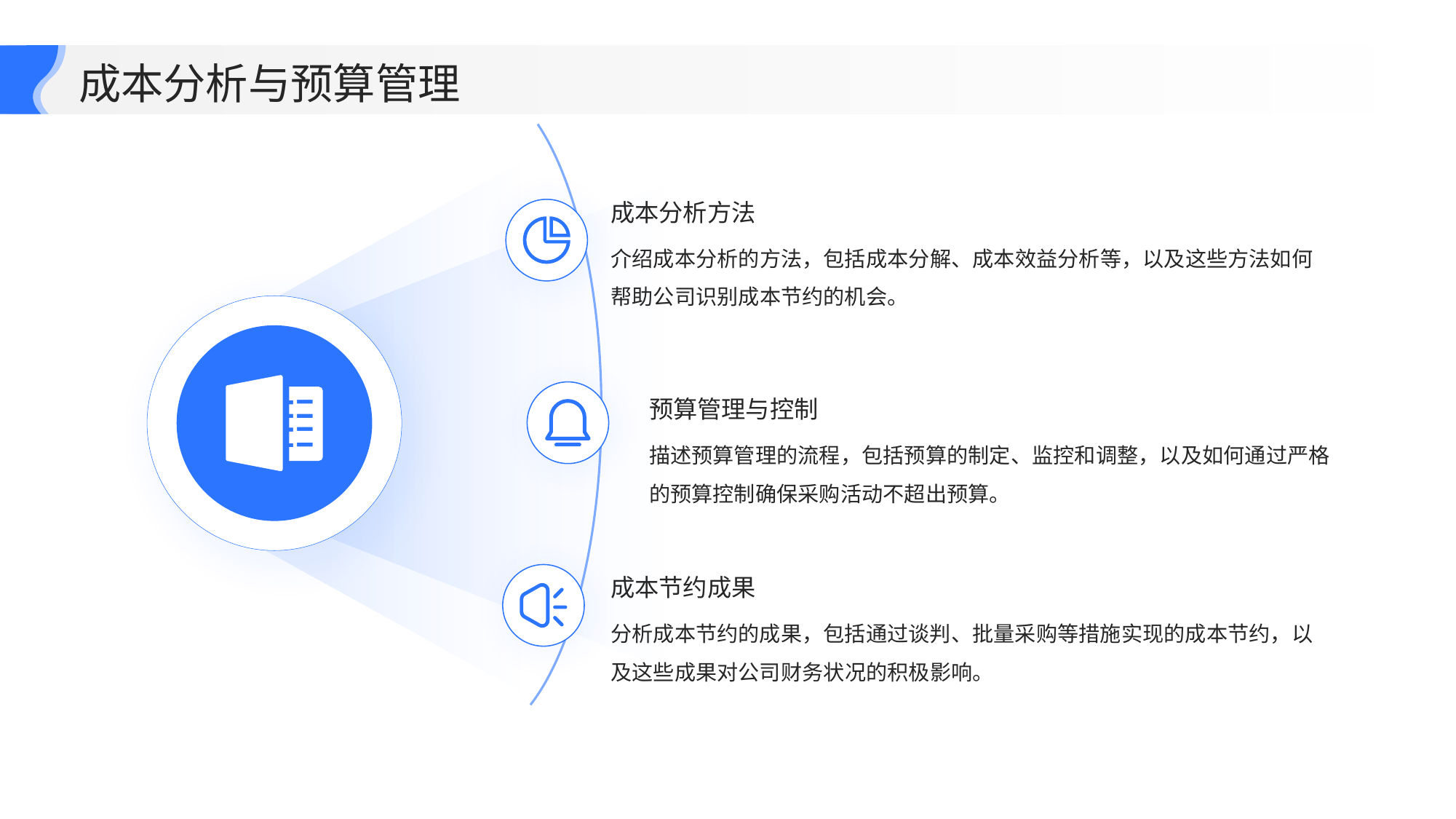

成本分析与预算管理

成本分析方法

介绍成本分析的方法，包括成本分解、成本效益分析等，以及这些方法如何帮助公司识别成本节约的机会。

预算管理与控制

描述预算管理的流程，包括预算的制定、监控和调整，以及如何通过严格的预算控制确保采购活动不超出预算。
成本节约成果

分析成本节约的成果，包括通过谈判、批量采购等措施实现的成本节约，以及这些成果对公司财务状况的积极影响。